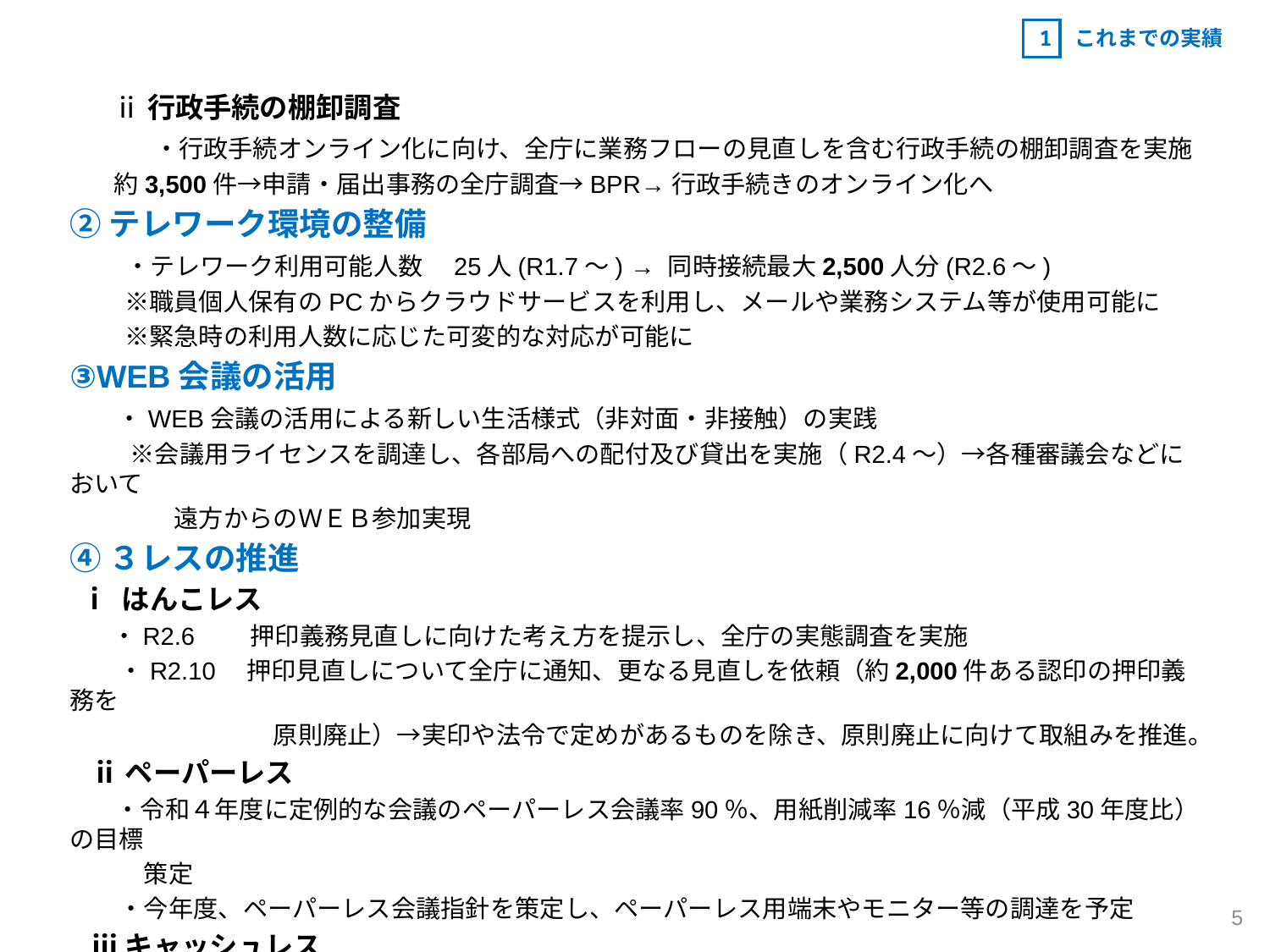

1

これまでの実績
　 ⅱ 行政手続の棚卸調査
　　　・行政手続オンライン化に向け、全庁に業務フローの見直しを含む行政手続の棚卸調査を実施
       約3,500件→申請・届出事務の全庁調査→BPR→行政手続きのオンライン化へ
②テレワーク環境の整備
　　・テレワーク利用可能人数　25人(R1.7～) → 同時接続最大2,500人分(R2.6～)
　　 ※職員個人保有のPCからクラウドサービスを利用し、メールや業務システム等が使用可能に
　　 ※緊急時の利用人数に応じた可変的な対応が可能に
③WEB会議の活用
  　・WEB会議の活用による新しい生活様式（非対面・非接触）の実践
　  　※会議用ライセンスを調達し、各部局への配付及び貸出を実施（R2.4～）→各種審議会などにおいて
　　　　 遠方からのＷＥＢ参加実現
④３レスの推進
  ⅰ はんこレス
　　・R2.6　　押印義務見直しに向けた考え方を提示し、全庁の実態調査を実施
　　・R2.10　押印見直しについて全庁に通知、更なる見直しを依頼（約2,000件ある認印の押印義務を
　　　　　　　　 原則廃止）→実印や法令で定めがあるものを除き、原則廃止に向けて取組みを推進。
　ⅱ ペーパーレス
　　・令和４年度に定例的な会議のペーパーレス会議率90％、用紙削減率16％減（平成30年度比）の目標
　　　策定
　　・今年度、ペーパーレス会議指針を策定し、ペーパーレス用端末やモニター等の調達を予定
　ⅲ キャッシュレス
　　・庁内関係課によるキャッシュレスWGを開催し、窓口や税収納に係るキャッシュレス化対応等を推進
5